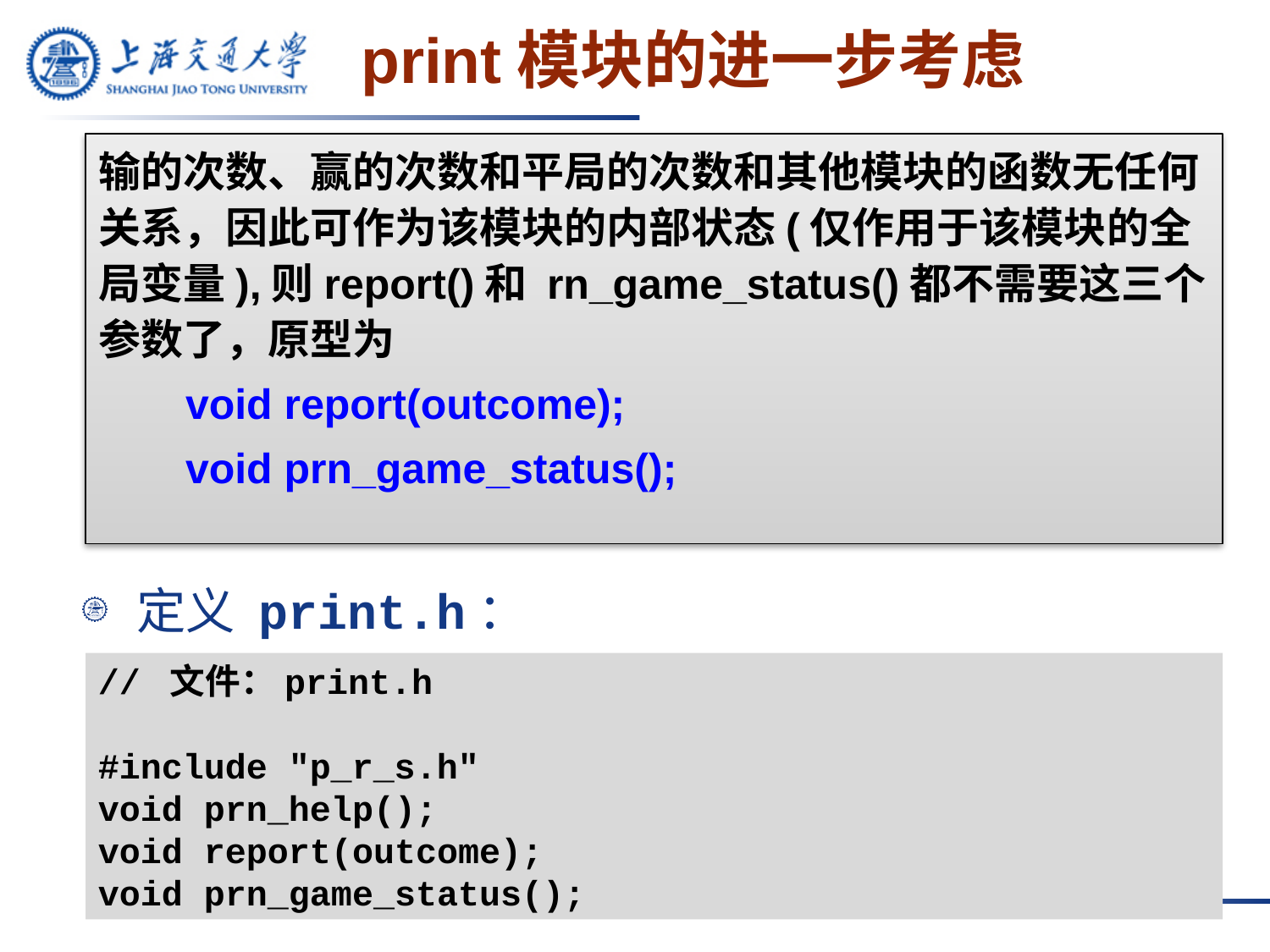

# print模块的进一步考虑
输的次数、赢的次数和平局的次数和其他模块的函数无任何关系，因此可作为该模块的内部状态(仅作用于该模块的全局变量),则report()和 rn_game_status()都不需要这三个参数了，原型为
void report(outcome);
void prn_game_status();
定义 print.h：
// 文件：print.h

#include "p_r_s.h"
void prn_help();
void report(outcome);
void prn_game_status();